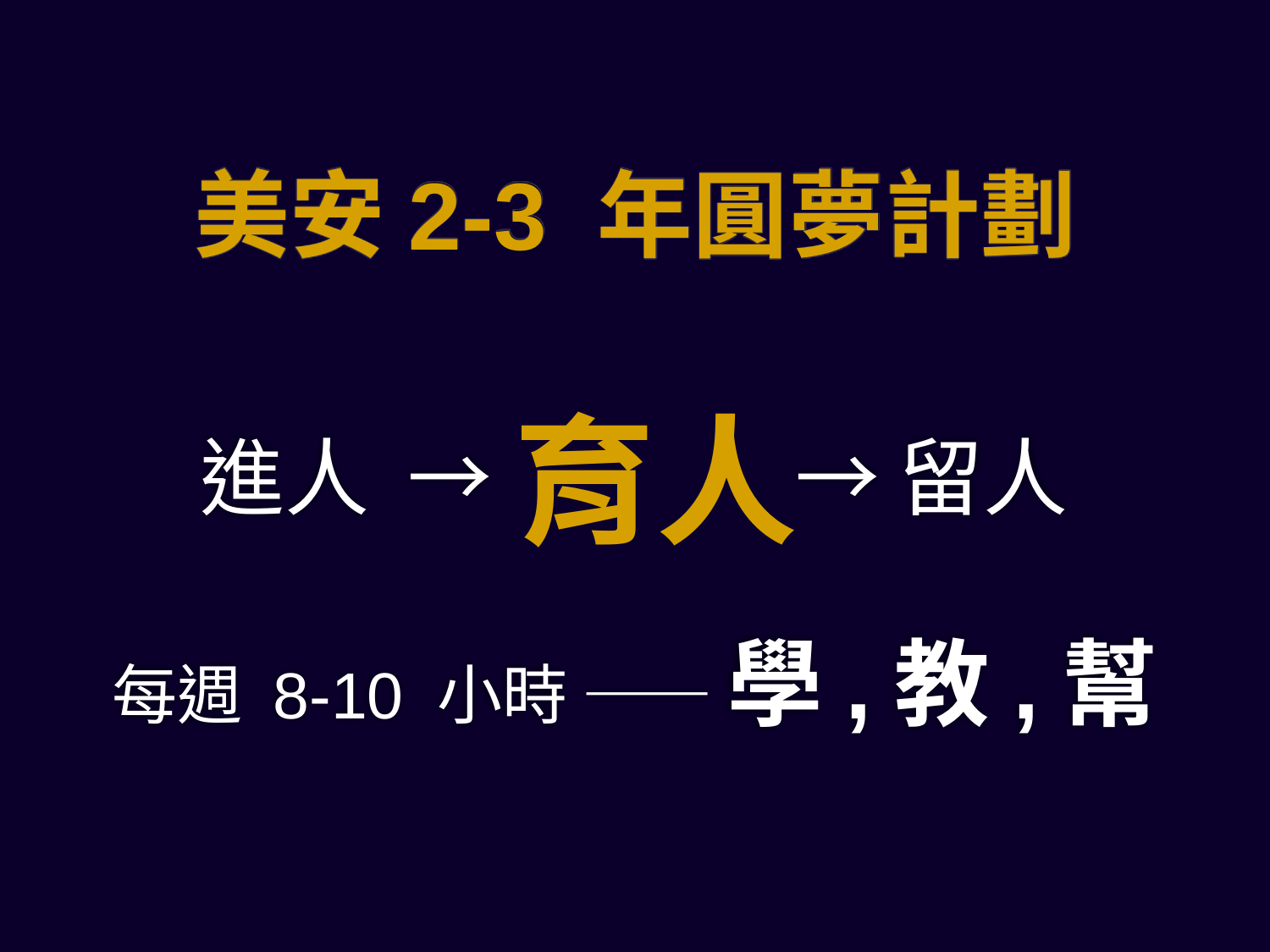

# 美安2-3 年圓夢計劃
育人
進人  →                → 留人

每週 8-10 小時 —— 學,教,幫